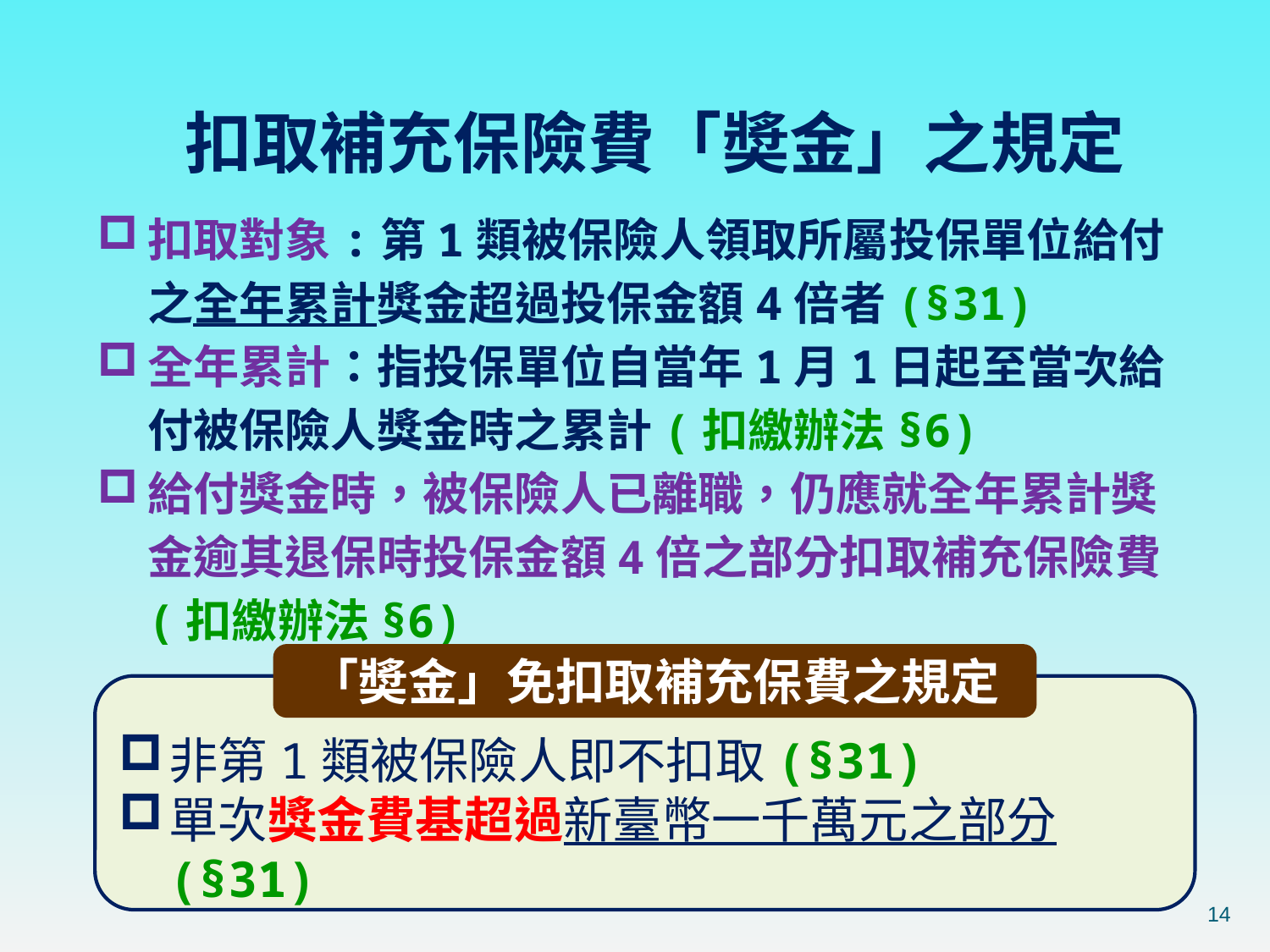

扣取補充保險費「奬金」之規定
扣取對象:第1類被保險人領取所屬投保單位給付之全年累計獎金超過投保金額4倍者(§31)
全年累計：指投保單位自當年1月1日起至當次給付被保險人獎金時之累計(扣繳辦法§6)
給付獎金時，被保險人已離職，仍應就全年累計獎金逾其退保時投保金額4倍之部分扣取補充保險費(扣繳辦法§6)
「奬金」免扣取補充保費之規定

非第1類被保險人即不扣取(§31)
單次獎金費基超過新臺幣一千萬元之部分(§31)
14